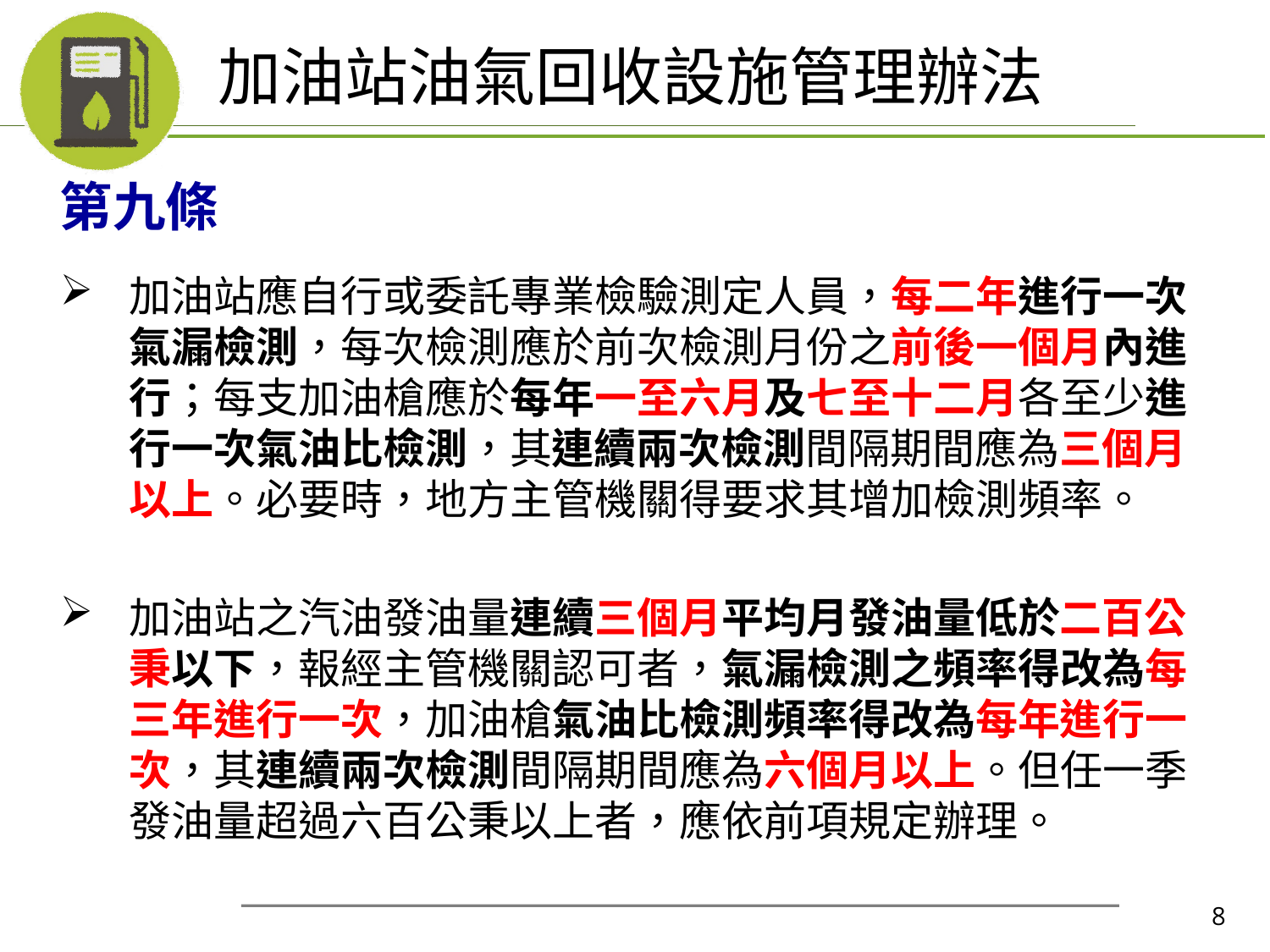

# 加油站油氣回收設施管理辦法
第九條

加油站應自行或委託專業檢驗測定人員，每二年進行一次氣漏檢測，每次檢測應於前次檢測月份之前後一個月內進行；每支加油槍應於每年一至六月及七至十二月各至少進行一次氣油比檢測，其連續兩次檢測間隔期間應為三個月以上。必要時，地方主管機關得要求其增加檢測頻率。

加油站之汽油發油量連續三個月平均月發油量低於二百公秉以下，報經主管機關認可者，氣漏檢測之頻率得改為每三年進行一次，加油槍氣油比檢測頻率得改為每年進行一次，其連續兩次檢測間隔期間應為六個月以上。但任一季發油量超過六百公秉以上者，應依前項規定辦理。
8